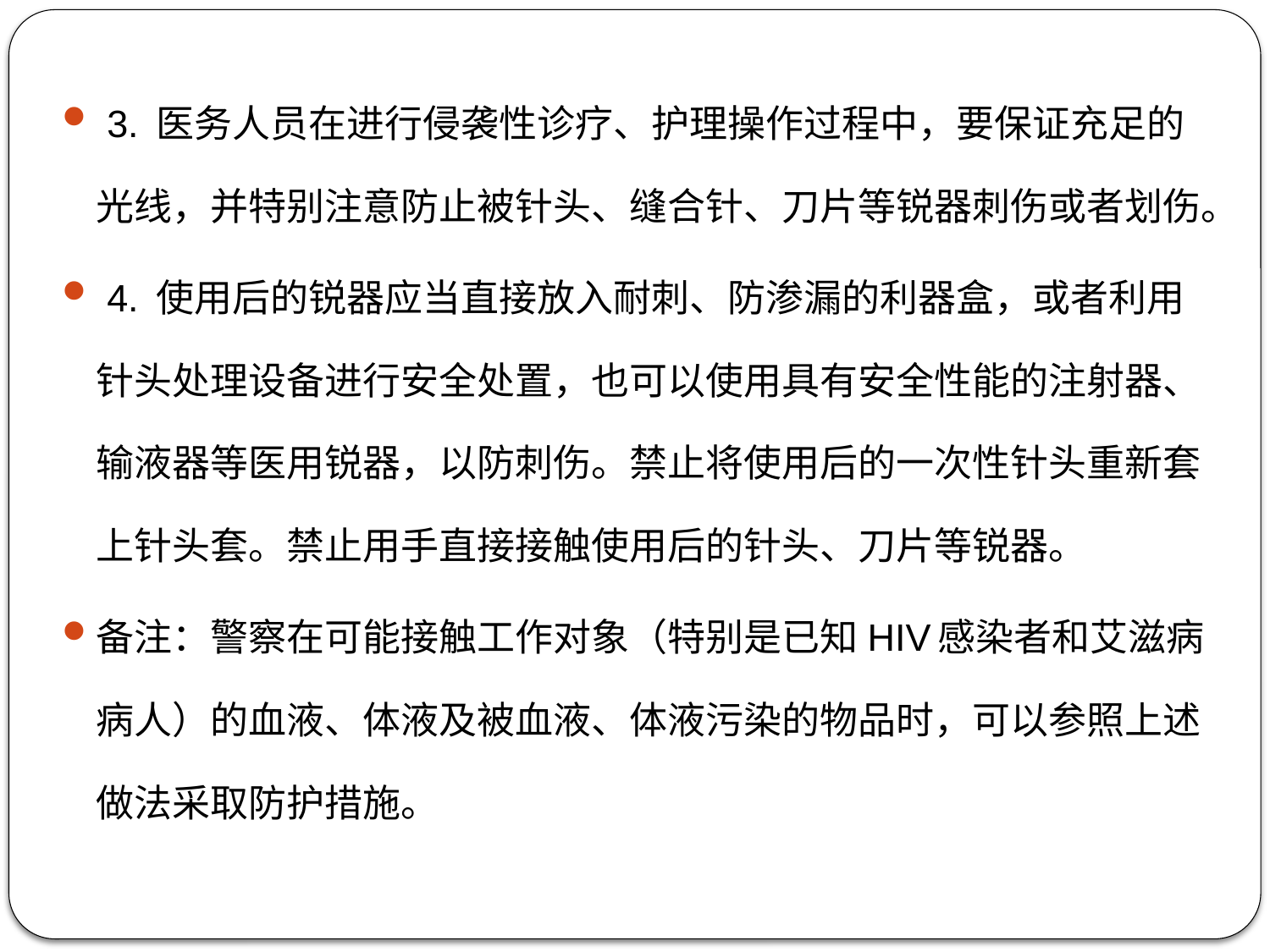

3. 医务人员在进行侵袭性诊疗、护理操作过程中，要保证充足的光线，并特别注意防止被针头、缝合针、刀片等锐器刺伤或者划伤。
 4. 使用后的锐器应当直接放入耐刺、防渗漏的利器盒，或者利用针头处理设备进行安全处置，也可以使用具有安全性能的注射器、输液器等医用锐器，以防刺伤。禁止将使用后的一次性针头重新套上针头套。禁止用手直接接触使用后的针头、刀片等锐器。
备注：警察在可能接触工作对象（特别是已知HIV感染者和艾滋病病人）的血液、体液及被血液、体液污染的物品时，可以参照上述做法采取防护措施。